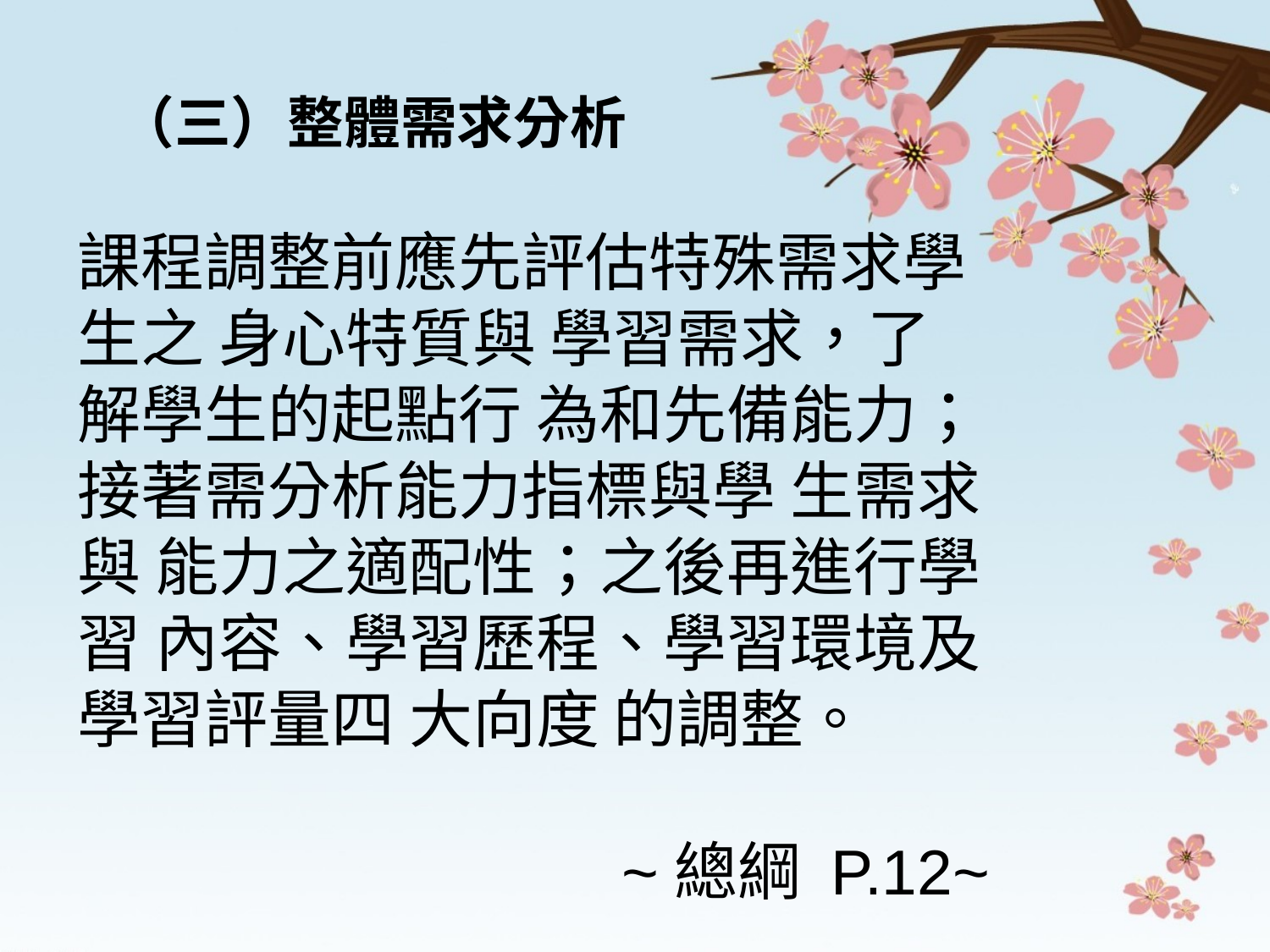

# （三）整體需求分析
課程調整前應先評估特殊需求學生之 身心特質與 學習需求，了解學生的起點行 為和先備能力；接著需分析能力指標與學 生需求與 能力之適配性；之後再進行學習 內容、學習歷程、學習環境及學習評量四 大向度 的調整。

                               ~總綱 P.12~